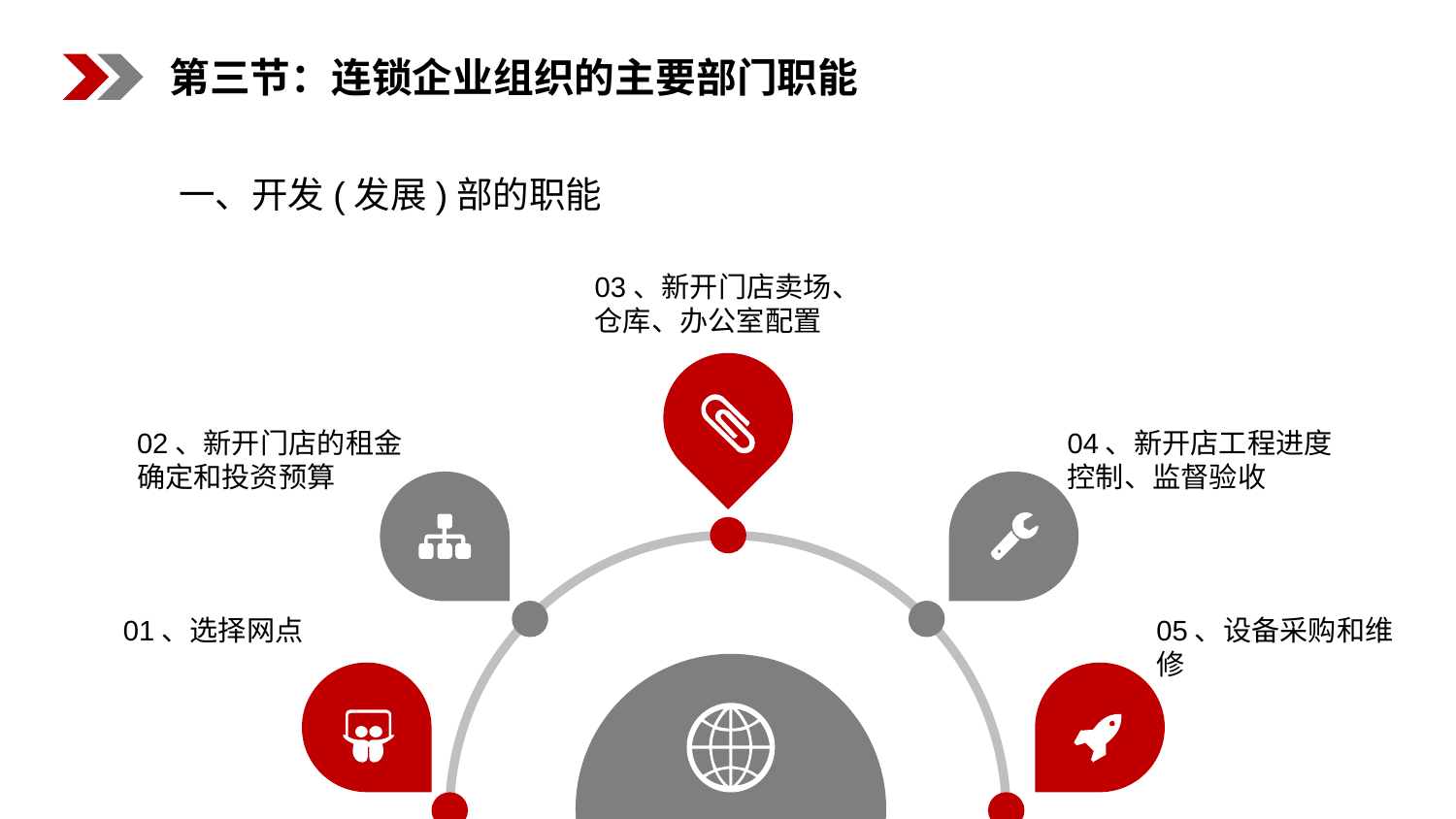

第三节：连锁企业组织的主要部门职能

一、开发(发展)部的职能
03、新开门店卖场、仓库、办公室配置

02、新开门店的租金确定和投资预算
04、新开店工程进度控制、监督验收

01、选择网点
05、设备采购和维修